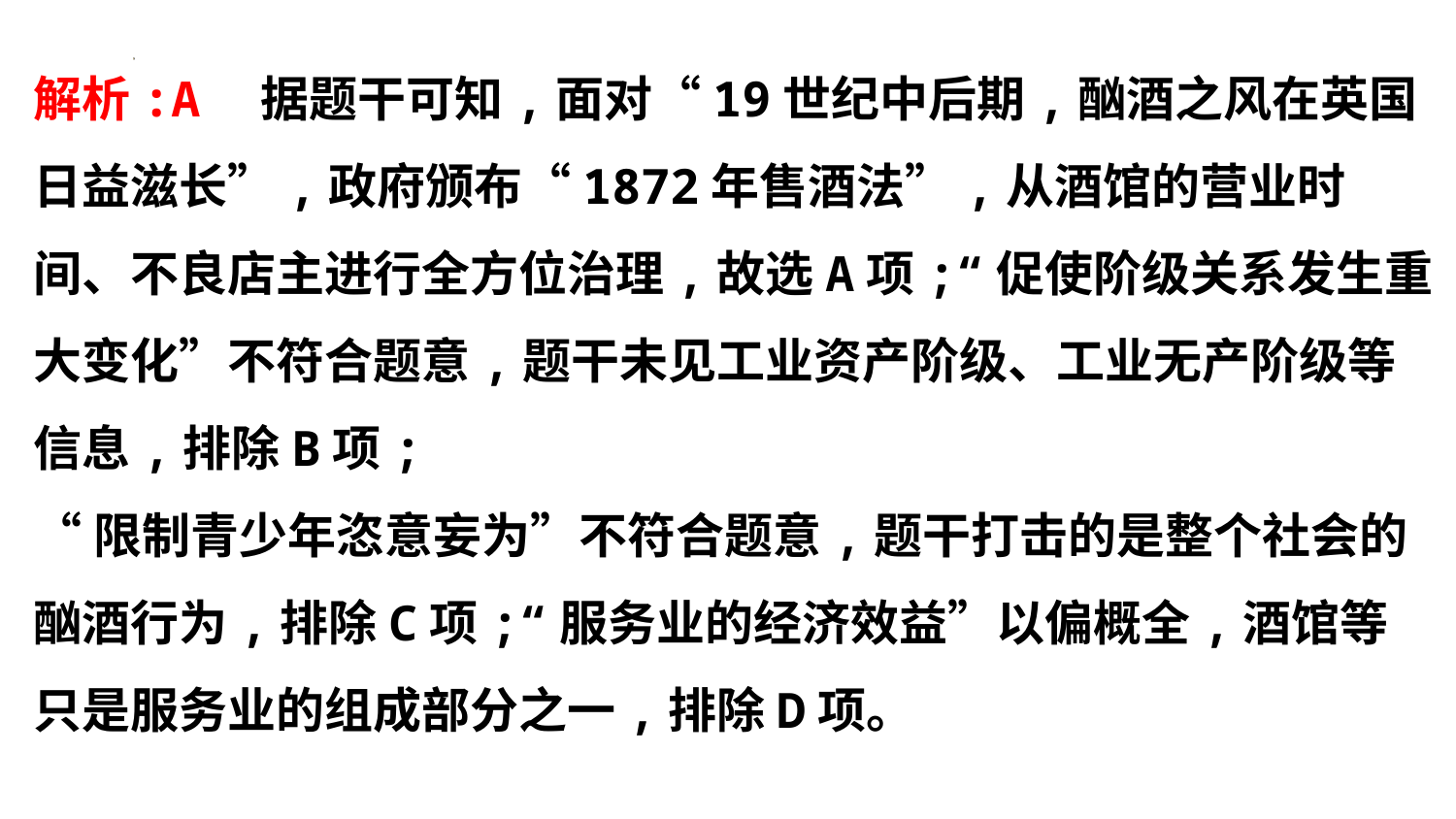

解析:A　据题干可知,面对“19世纪中后期,酗酒之风在英国日益滋长”,政府颁布“1872年售酒法”,从酒馆的营业时间、不良店主进行全方位治理,故选A项;“促使阶级关系发生重大变化”不符合题意,题干未见工业资产阶级、工业无产阶级等信息,排除B项;
“限制青少年恣意妄为”不符合题意,题干打击的是整个社会的酗酒行为,排除C项;“服务业的经济效益”以偏概全,酒馆等只是服务业的组成部分之一,排除D项。